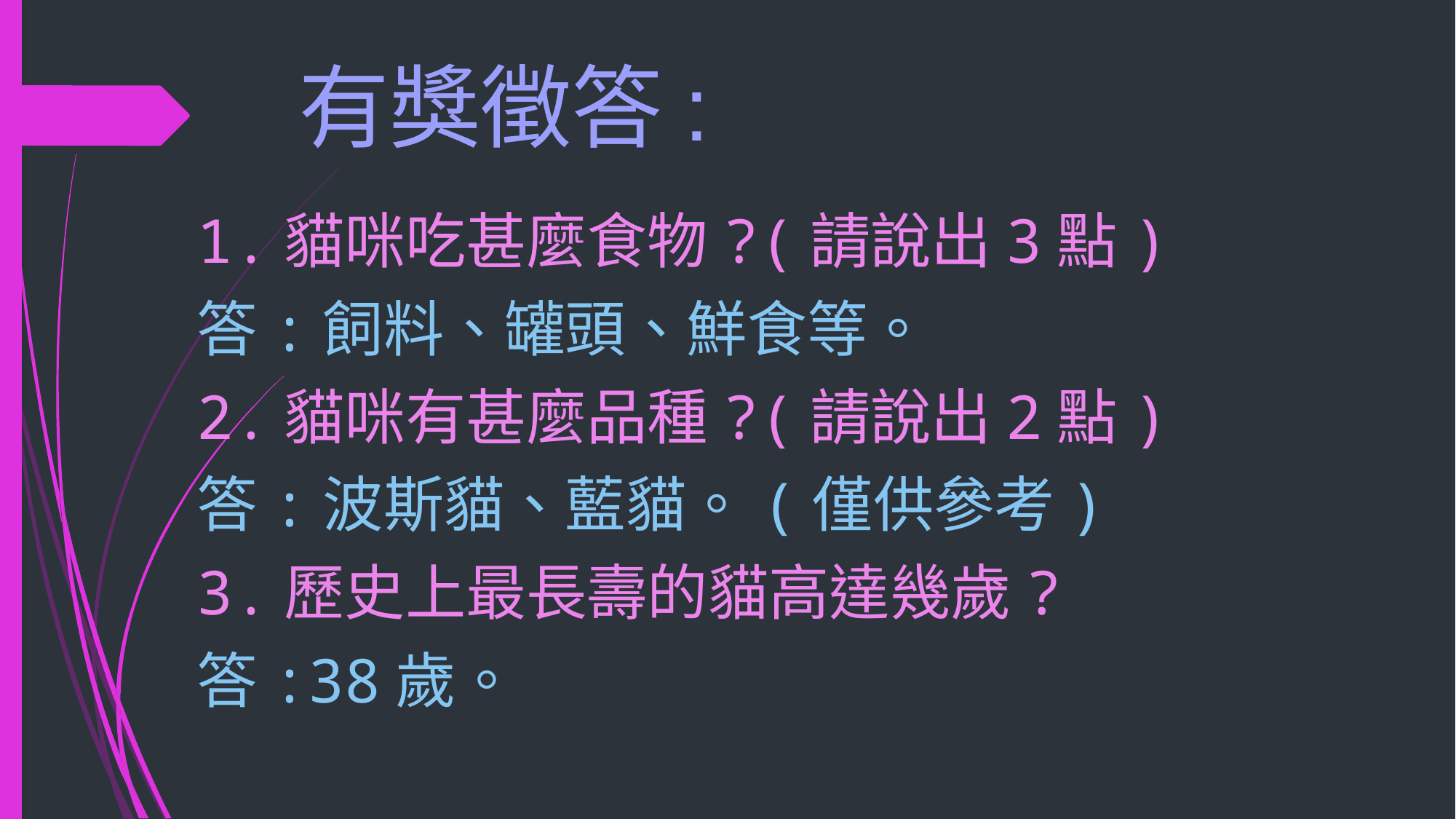

# 有獎徵答:
1.貓咪吃甚麼食物?(請說出3點)
答:飼料、罐頭、鮮食等。
2.貓咪有甚麼品種?(請說出2點)
答:波斯貓、藍貓。(僅供參考)
3.歷史上最長壽的貓高達幾歲?
答:38歲。